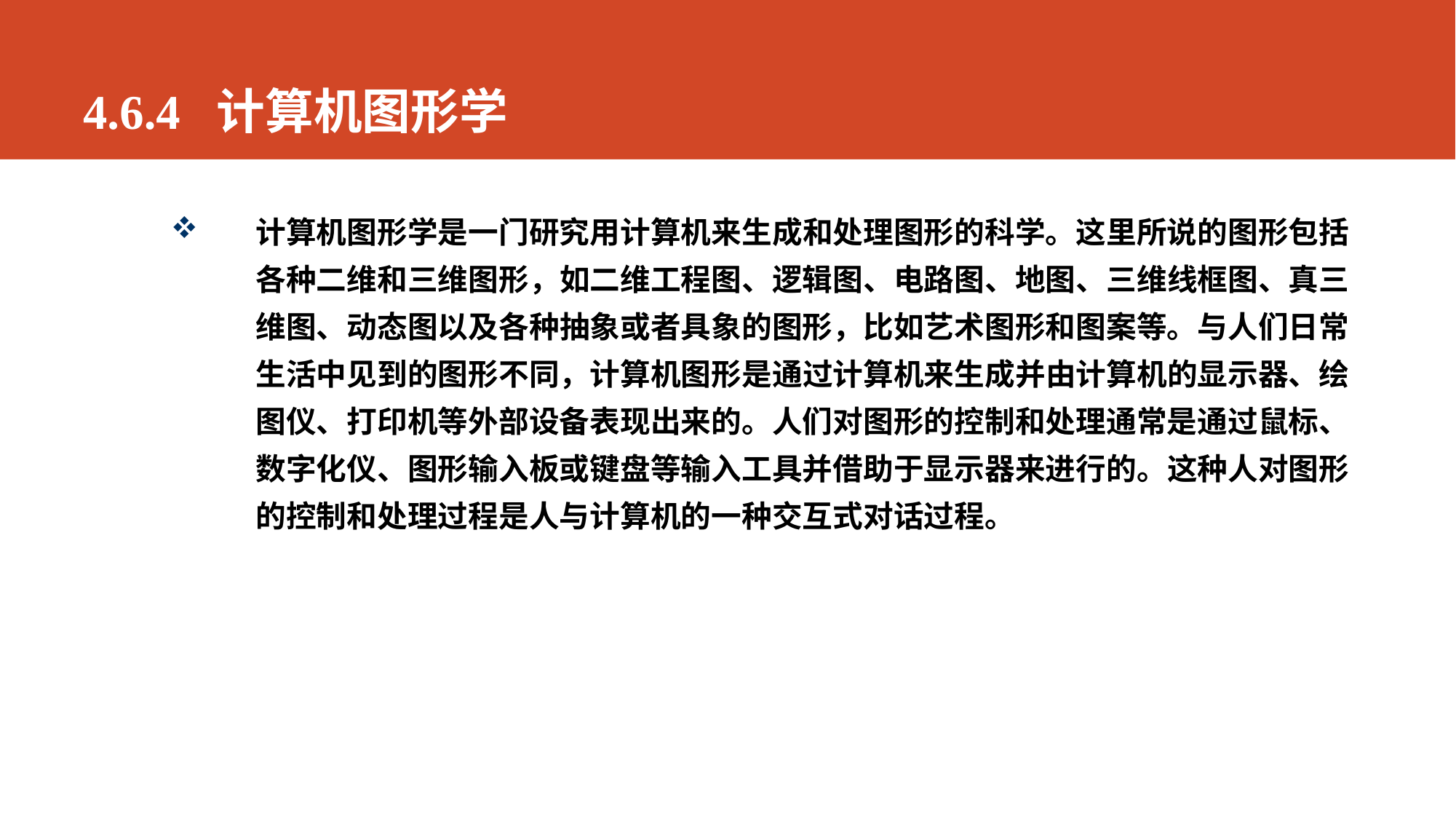

# 4.6.4  计算机图形学
计算机图形学是一门研究用计算机来生成和处理图形的科学。这里所说的图形包括各种二维和三维图形，如二维工程图、逻辑图、电路图、地图、三维线框图、真三维图、动态图以及各种抽象或者具象的图形，比如艺术图形和图案等。与人们日常生活中见到的图形不同，计算机图形是通过计算机来生成并由计算机的显示器、绘图仪、打印机等外部设备表现出来的。人们对图形的控制和处理通常是通过鼠标、数字化仪、图形输入板或键盘等输入工具并借助于显示器来进行的。这种人对图形的控制和处理过程是人与计算机的一种交互式对话过程。